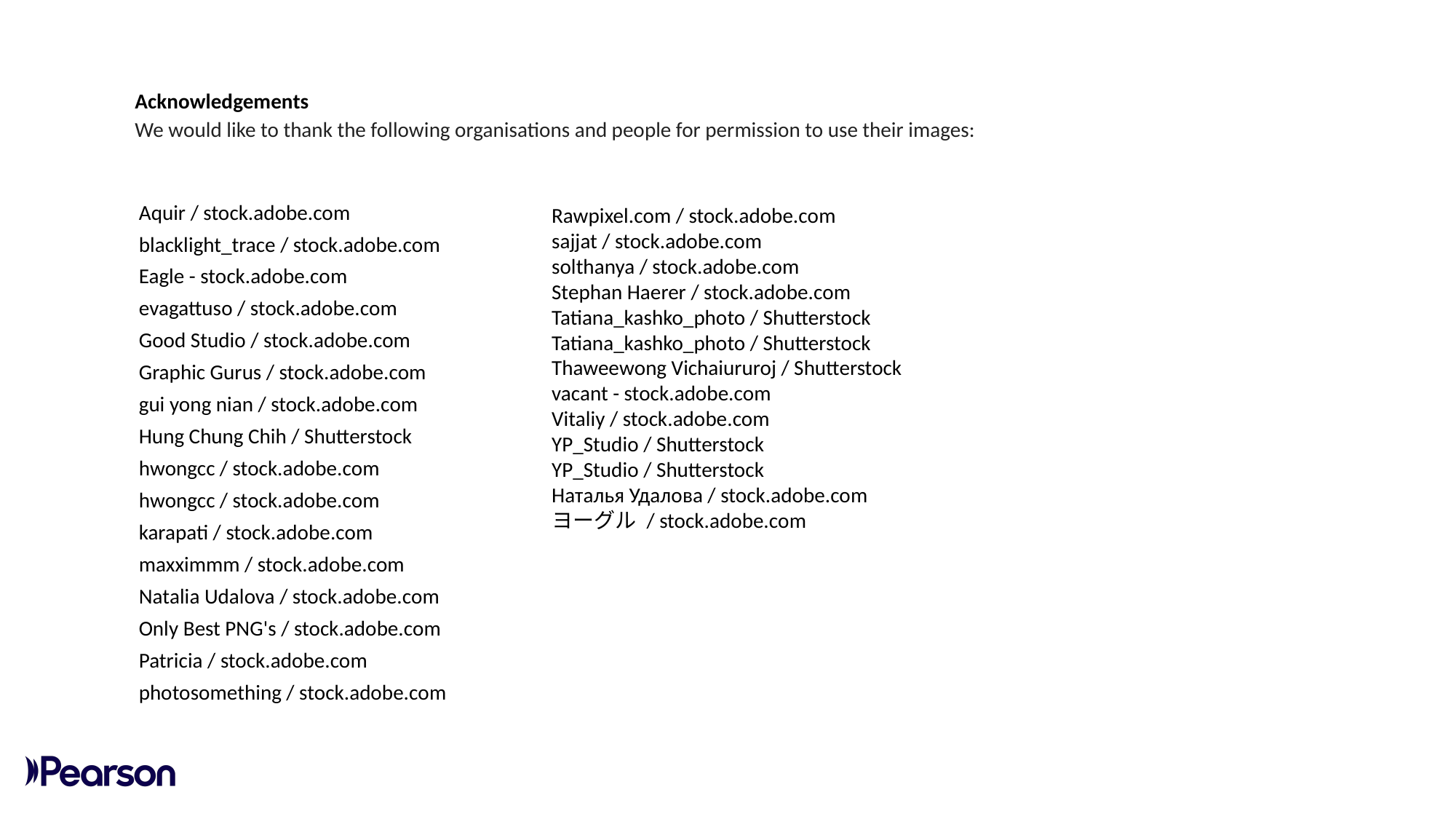

Acknowledgements
We would like to thank the following organisations and people for permission to use their images:

Aquir / stock.adobe.com
blacklight_trace / stock.adobe.com
Eagle - stock.adobe.com
evagattuso / stock.adobe.com
Good Studio / stock.adobe.com
Graphic Gurus / stock.adobe.com
gui yong nian / stock.adobe.com
Hung Chung Chih / Shutterstock
hwongcc / stock.adobe.com
hwongcc / stock.adobe.com
karapati / stock.adobe.com
maxximmm / stock.adobe.com
Natalia Udalova / stock.adobe.com
Only Best PNG's / stock.adobe.com
Patricia / stock.adobe.com
photosomething / stock.adobe.com

Rawpixel.com / stock.adobe.com
sajjat / stock.adobe.com
solthanya / stock.adobe.com
Stephan Haerer / stock.adobe.com
Tatiana_kashko_photo / Shutterstock
Tatiana_kashko_photo / Shutterstock
Thaweewong Vichaiururoj / Shutterstock
vacant - stock.adobe.com
Vitaliy / stock.adobe.com
YP_Studio / Shutterstock
YP_Studio / Shutterstock
Наталья Удалова / stock.adobe.com
ヨーグル / stock.adobe.com